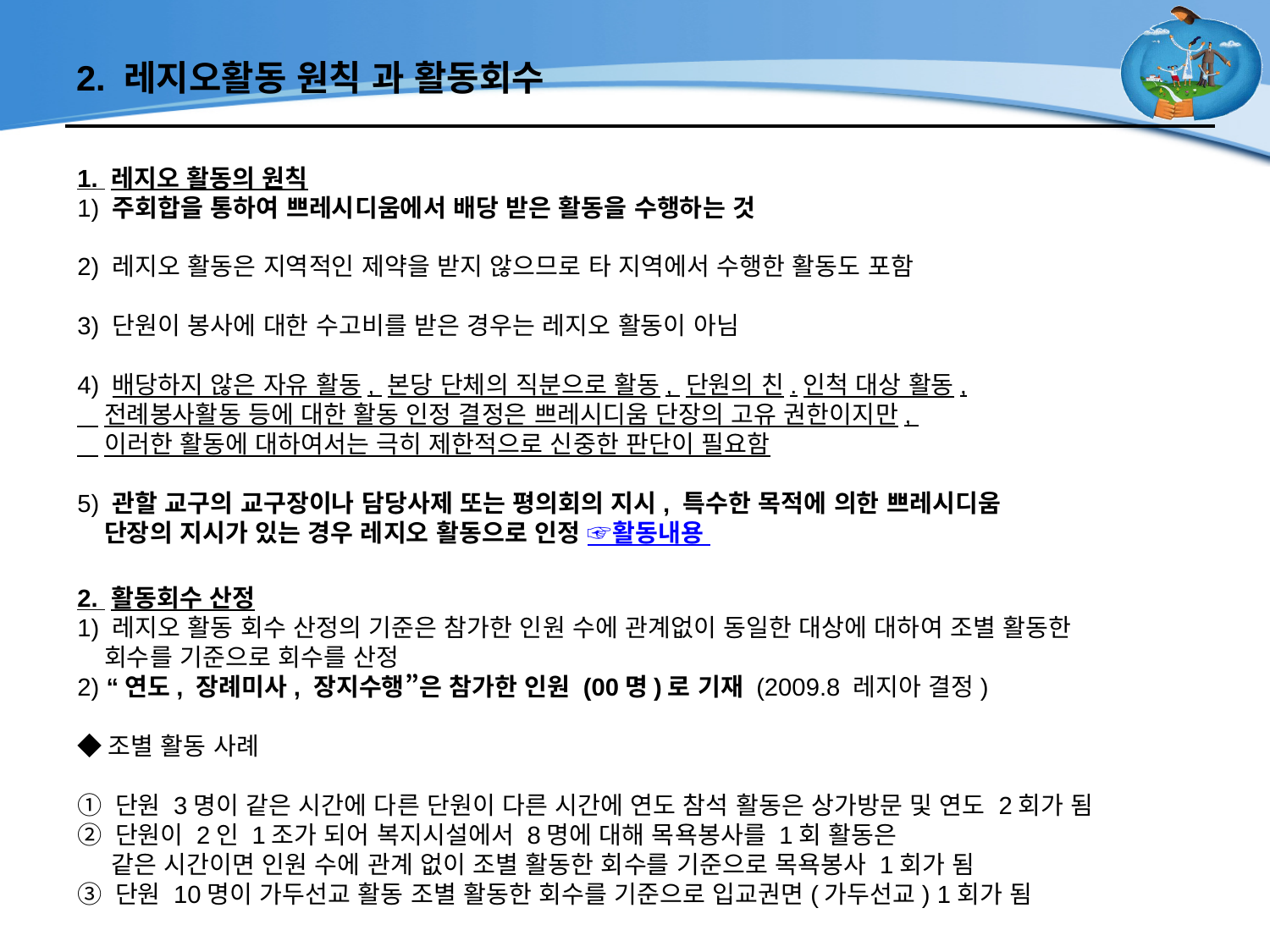

# 2. 레지오활동 원칙 과 활동회수
1. 레지오 활동의 원칙
1) 주회합을 통하여 쁘레시디움에서 배당 받은 활동을 수행하는 것

2) 레지오 활동은 지역적인 제약을 받지 않으므로 타 지역에서 수행한 활동도 포함

3) 단원이 봉사에 대한 수고비를 받은 경우는 레지오 활동이 아님

4) 배당하지 않은 자유 활동, 본당 단체의 직분으로 활동, 단원의 친.인척 대상 활동,
   전례봉사활동 등에 대한 활동 인정 결정은 쁘레시디움 단장의 고유 권한이지만,
   이러한 활동에 대하여서는 극히 제한적으로 신중한 판단이 필요함

5) 관할 교구의 교구장이나 담당사제 또는 평의회의 지시, 특수한 목적에 의한 쁘레시디움
   단장의 지시가 있는 경우 레지오 활동으로 인정 ☞활동내용

2. 활동회수 산정
1) 레지오 활동 회수 산정의 기준은 참가한 인원 수에 관계없이 동일한 대상에 대하여 조별 활동한
   회수를 기준으로 회수를 산정
2) “연도, 장례미사, 장지수행”은 참가한 인원 (00명)로 기재 (2009.8 레지아 결정)

◆조별 활동 사례

① 단원 3명이 같은 시간에 다른 단원이 다른 시간에 연도 참석 활동은 상가방문 및 연도 2회가 됨
② 단원이 2인 1조가 되어 복지시설에서 8명에 대해 목욕봉사를 1회 활동은
    같은 시간이면 인원 수에 관계 없이 조별 활동한 회수를 기준으로 목욕봉사 1회가 됨
③ 단원 10명이 가두선교 활동 조별 활동한 회수를 기준으로 입교권면(가두선교) 1회가 됨